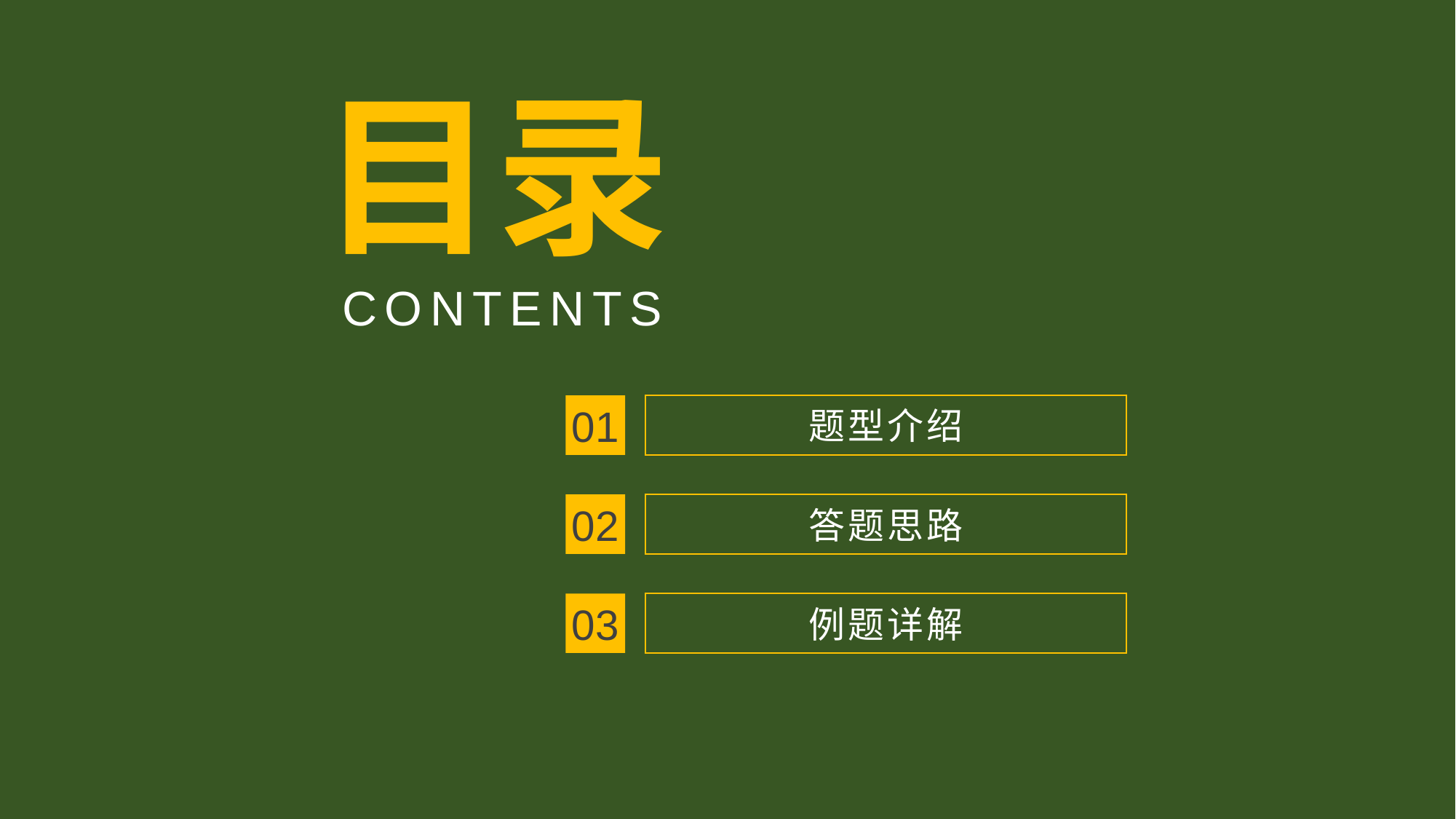

目录
CONTENTS
01
题型介绍
02
答题思路
03
例题详解